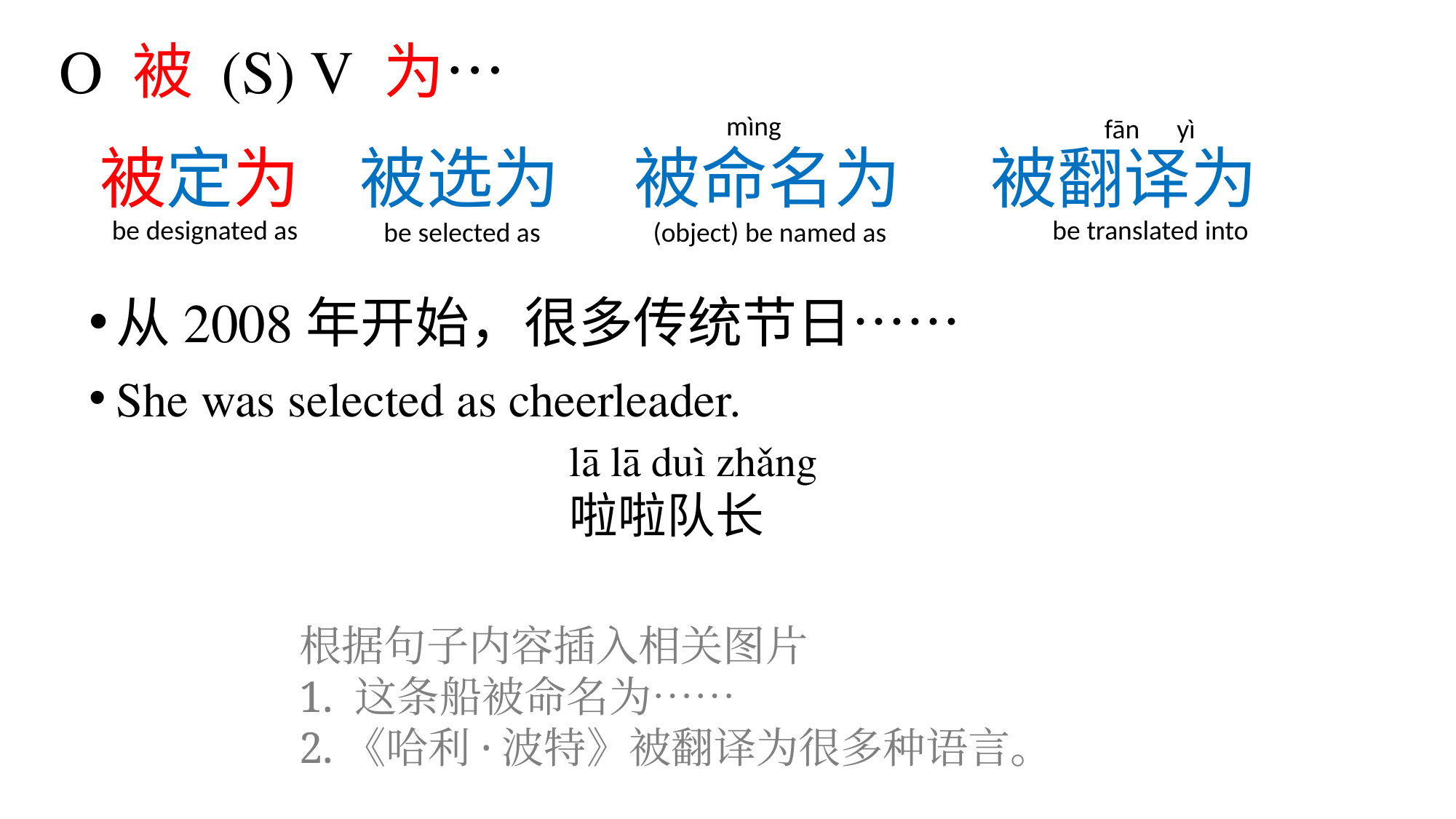

O 被 (S) V 为…
mìng
fān      yì
# 被定为    被选为     被命名为      被翻译为
be translated into
be designated as
be selected as
(object) be named as
从2008年开始，很多传统节日……
She was selected as cheerleader.

lā lā duì zhǎng
啦啦队长

根据句子内容插入相关图片
1. 这条船被命名为……
2.《哈利·波特》被翻译为很多种语言。